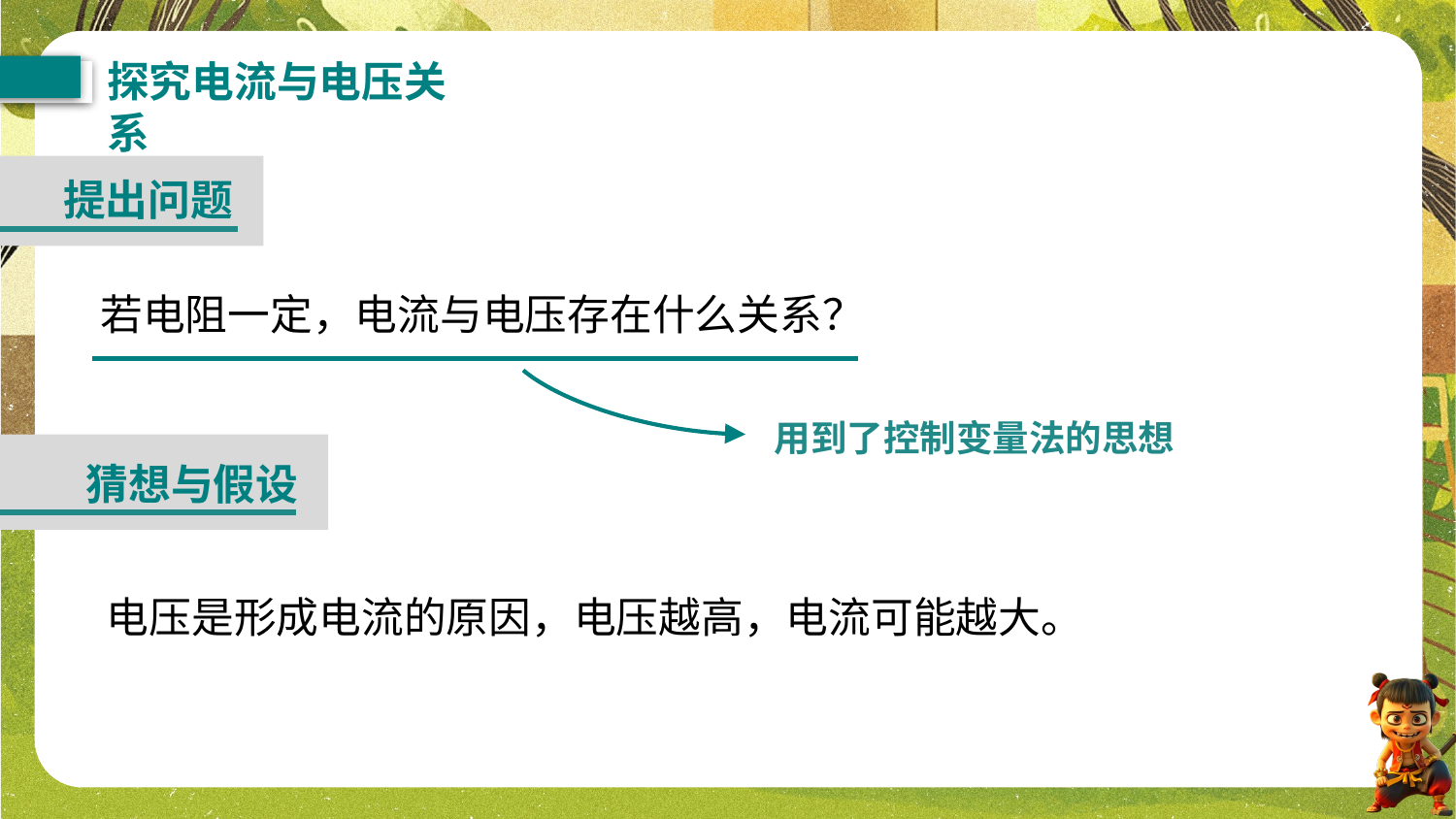

探究电流与电压关系

提出问题
若电阻一定，电流与电压存在什么关系？

用到了控制变量法的思想

猜想与假设
电压是形成电流的原因，电压越高，电流可能越大。